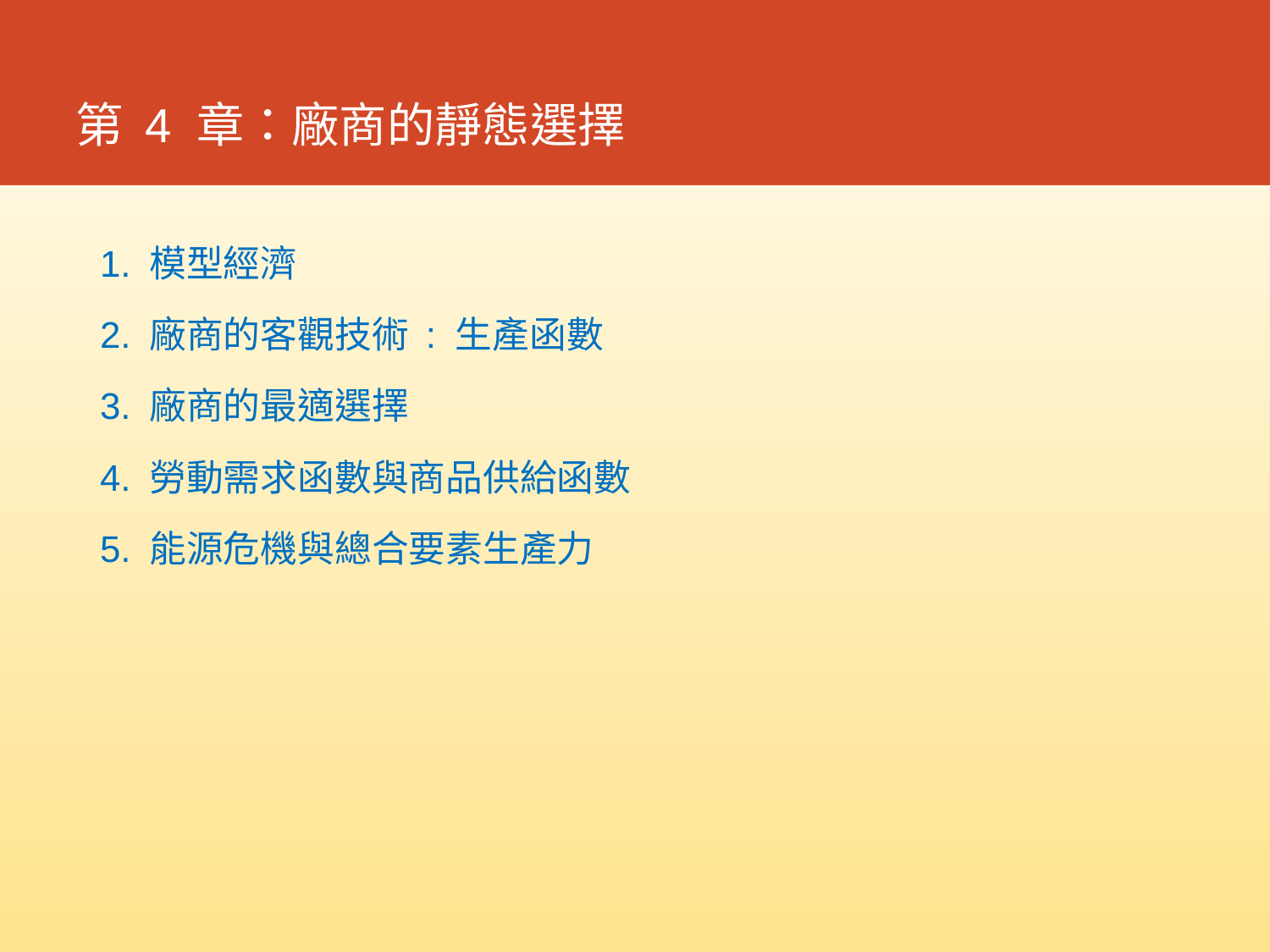

# 第 4 章：廠商的靜態選擇
模型經濟
廠商的客觀技術 : 生產函數
廠商的最適選擇
勞動需求函數與商品供給函數
能源危機與總合要素生產力